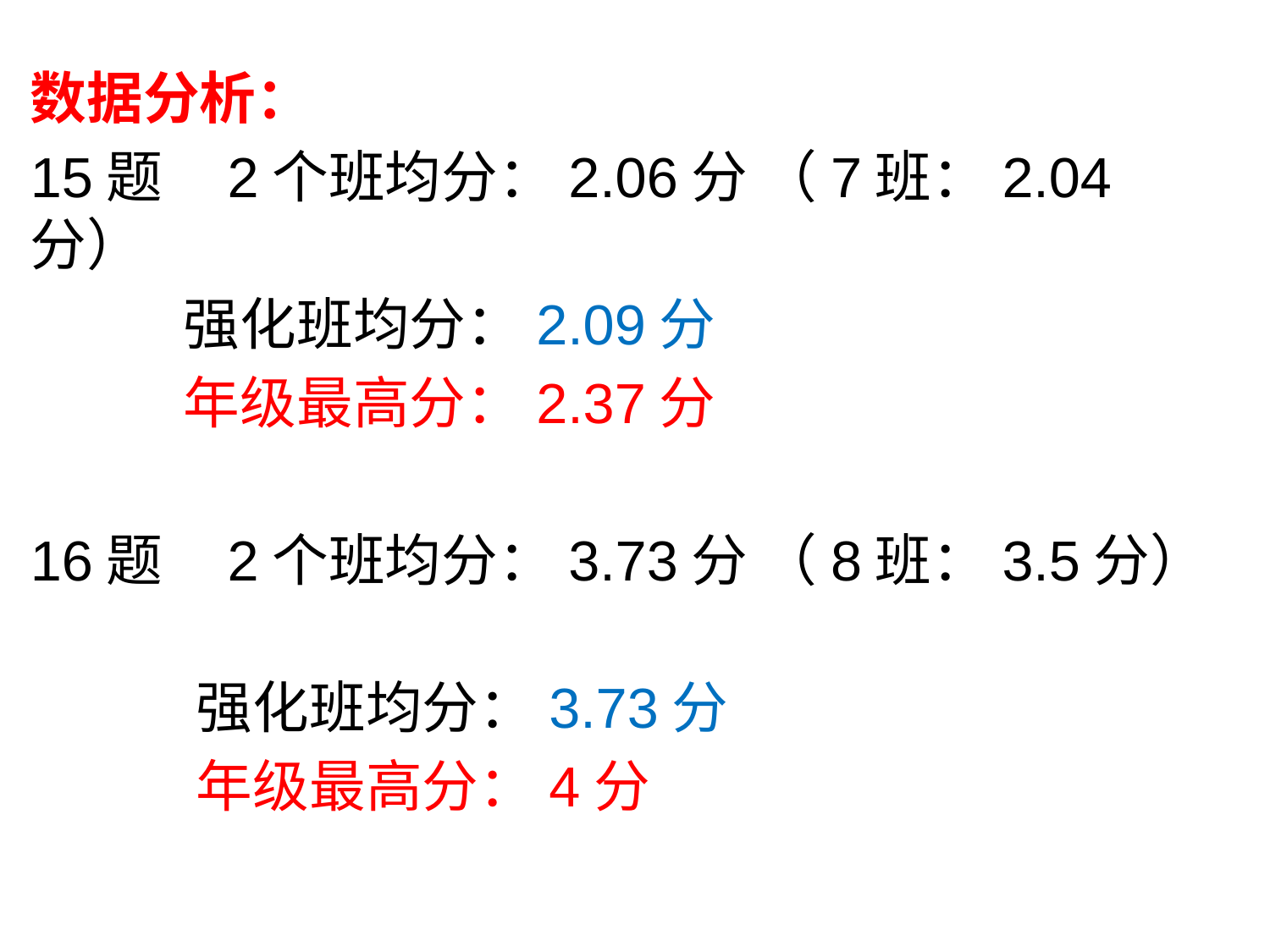

数据分析：
15题    2个班均分：2.06分 （7班：2.04分）
           强化班均分：2.09分
           年级最高分：2.37分

16题    2个班均分：3.73分 （8班：3.5分）
            强化班均分：3.73分
            年级最高分：4分